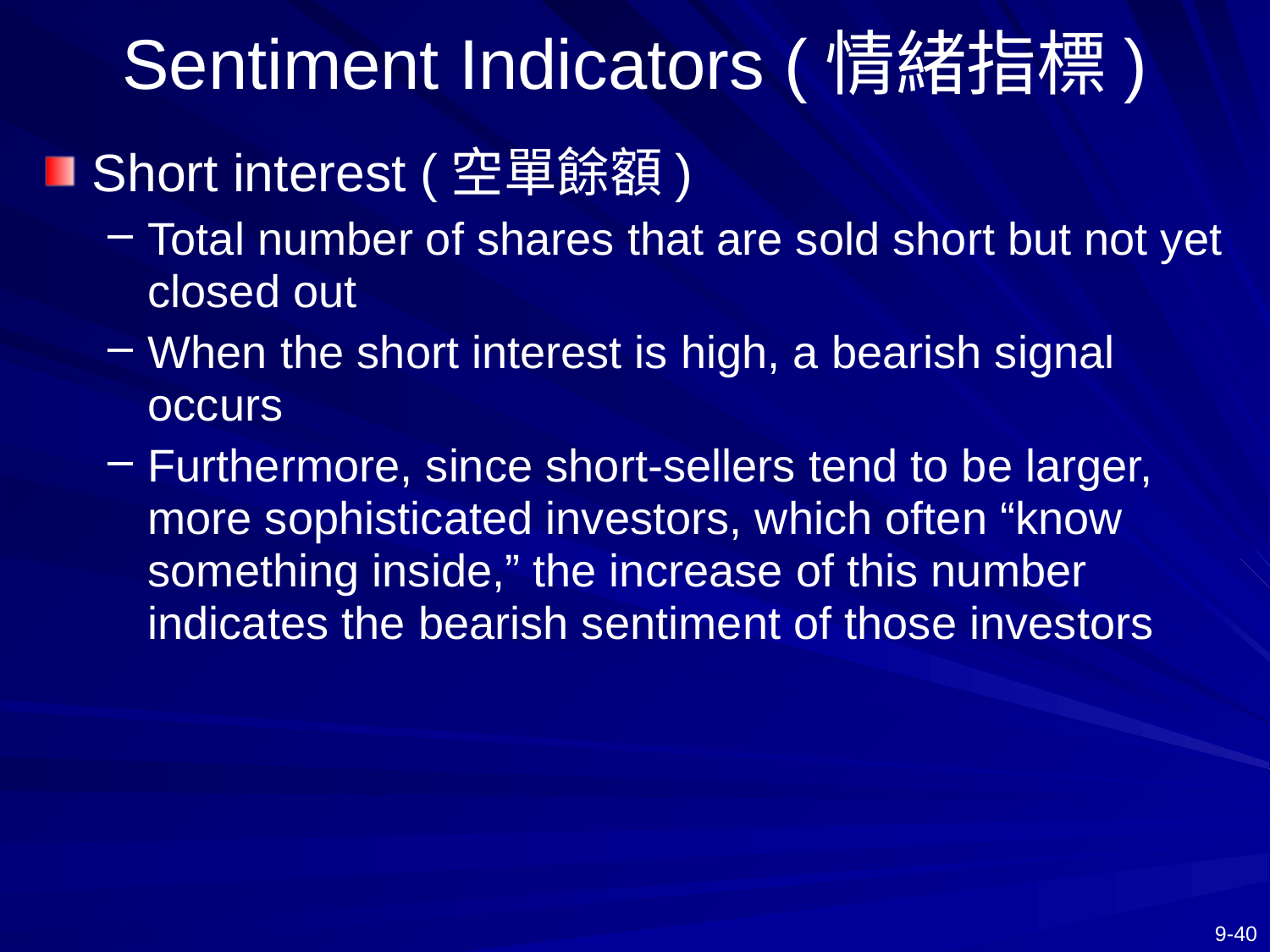

# Sentiment Indicators (情緒指標)
Short interest (空單餘額)
Total number of shares that are sold short but not yet closed out
When the short interest is high, a bearish signal occurs
Furthermore, since short-sellers tend to be larger, more sophisticated investors, which often “know something inside,” the increase of this number indicates the bearish sentiment of those investors